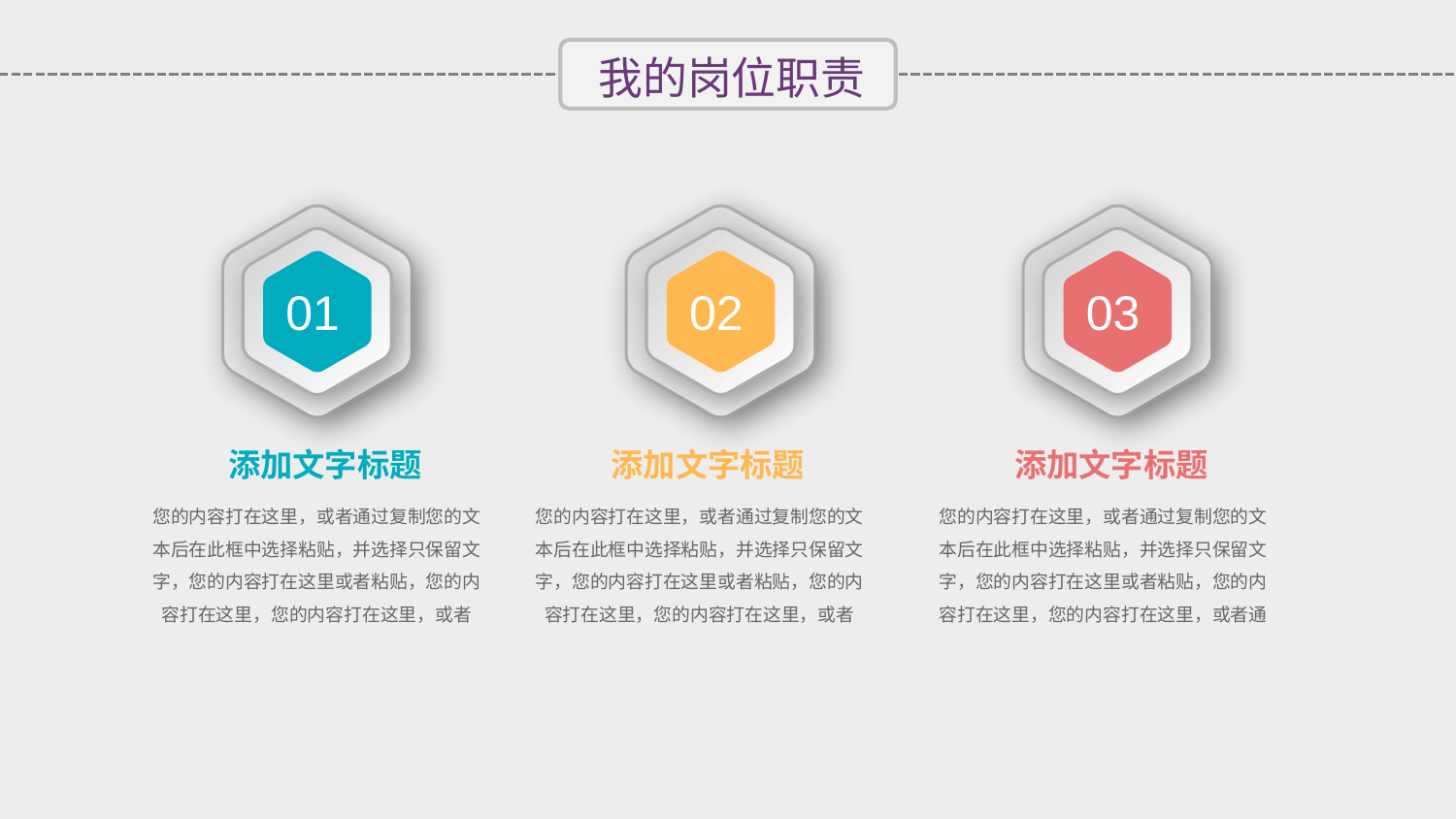

我的岗位职责

01
02
03
添加文字标题
添加文字标题
添加文字标题
您的内容打在这里，或者通过复制您的文本后在此框中选择粘贴，并选择只保留文字，您的内容打在这里或者粘贴，您的内容打在这里，您的内容打在这里，或者
您的内容打在这里，或者通过复制您的文本后在此框中选择粘贴，并选择只保留文字，您的内容打在这里或者粘贴，您的内容打在这里，您的内容打在这里，或者
您的内容打在这里，或者通过复制您的文本后在此框中选择粘贴，并选择只保留文字，您的内容打在这里或者粘贴，您的内容打在这里，您的内容打在这里，或者通